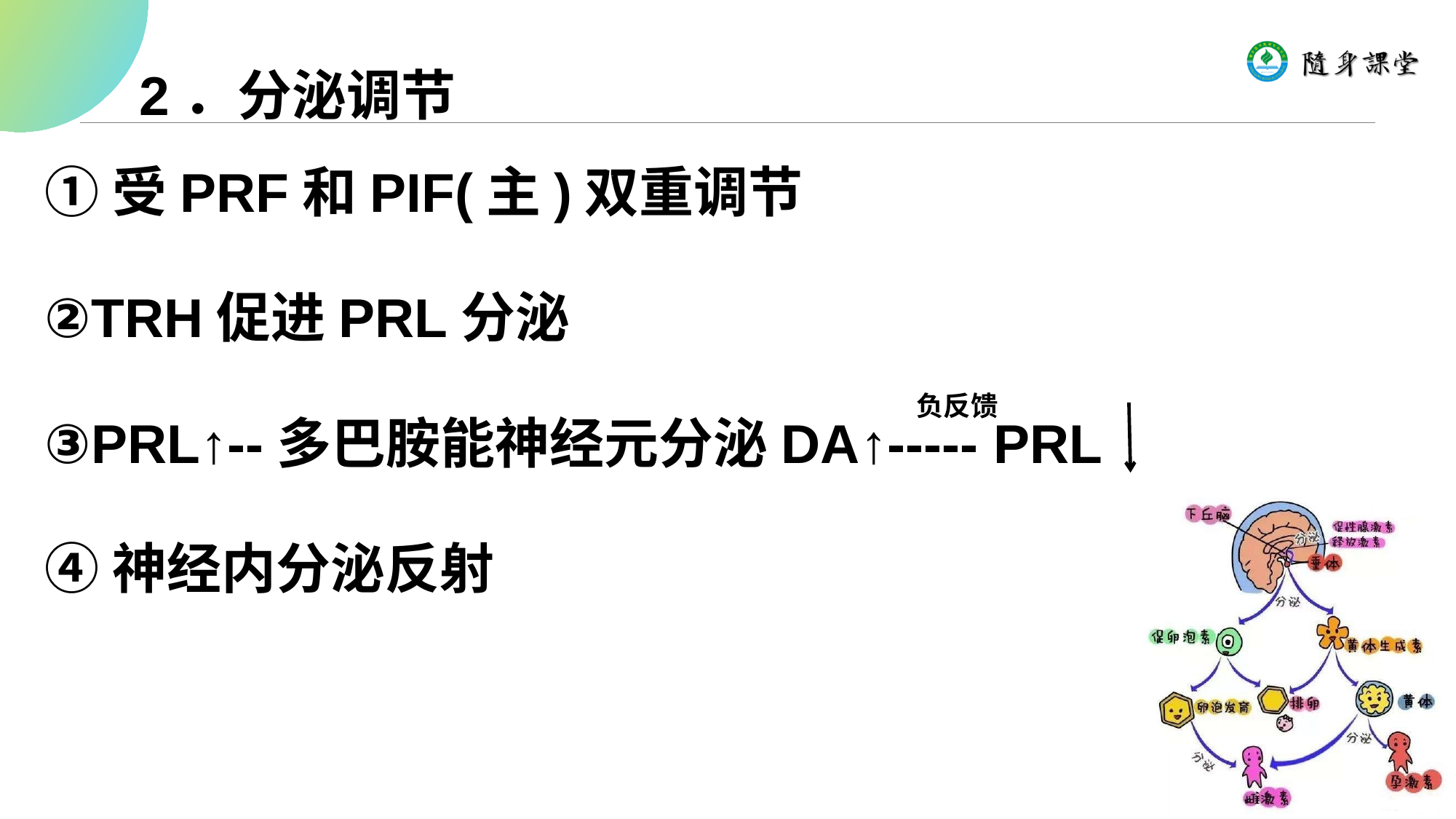

2．分泌调节
①受PRF和PIF(主)双重调节
②TRH促进PRL分泌
③PRL↑--多巴胺能神经元分泌DA↑----- PRL
④神经内分泌反射
负反馈